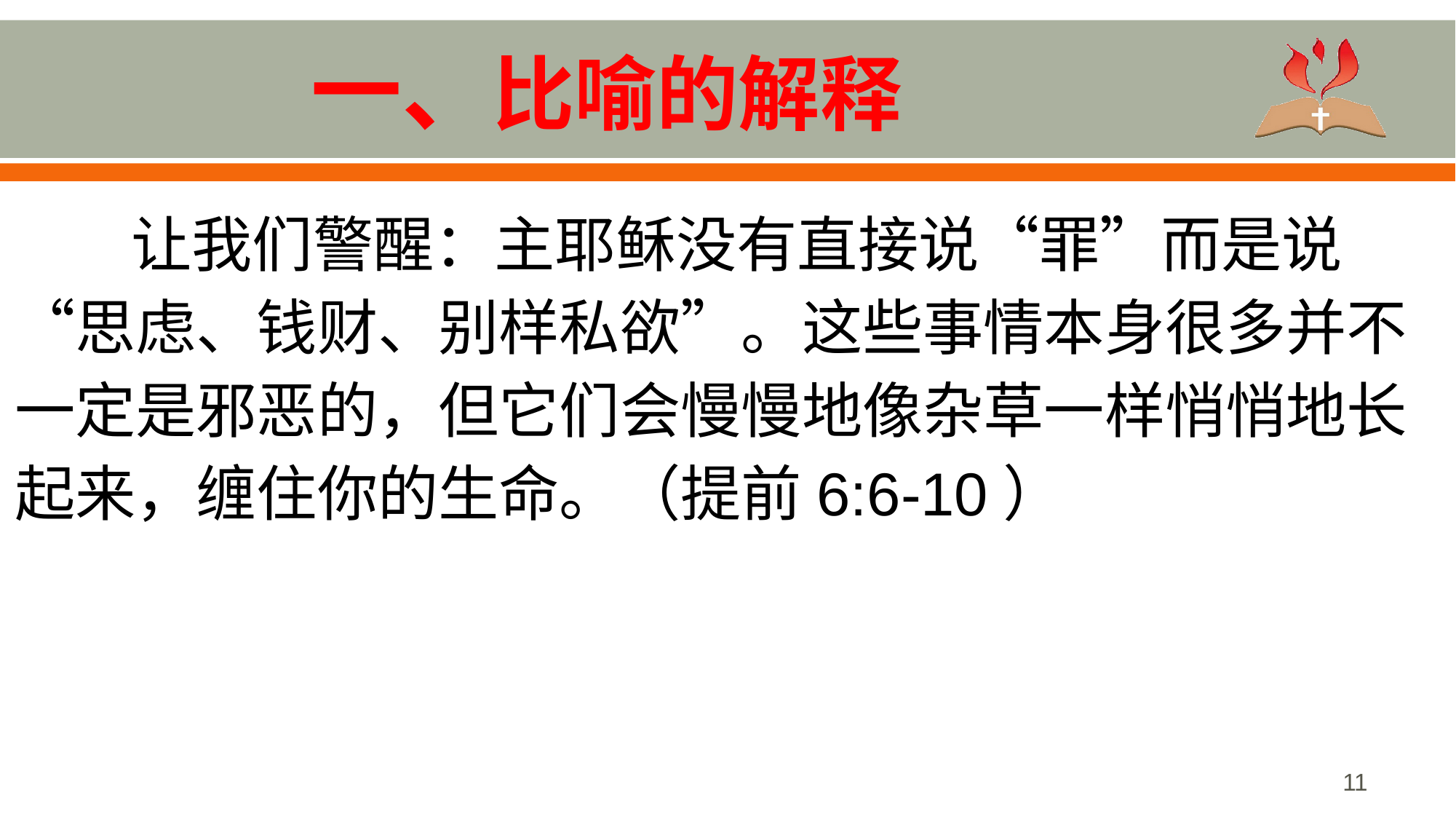

# 一、比喻的解释
让我们警醒：主耶稣没有直接说“罪”而是说“思虑、钱财、别样私欲”。这些事情本身很多并不一定是邪恶的，但它们会慢慢地像杂草一样悄悄地长起来，缠住你的生命。（提前6:6-10）

11